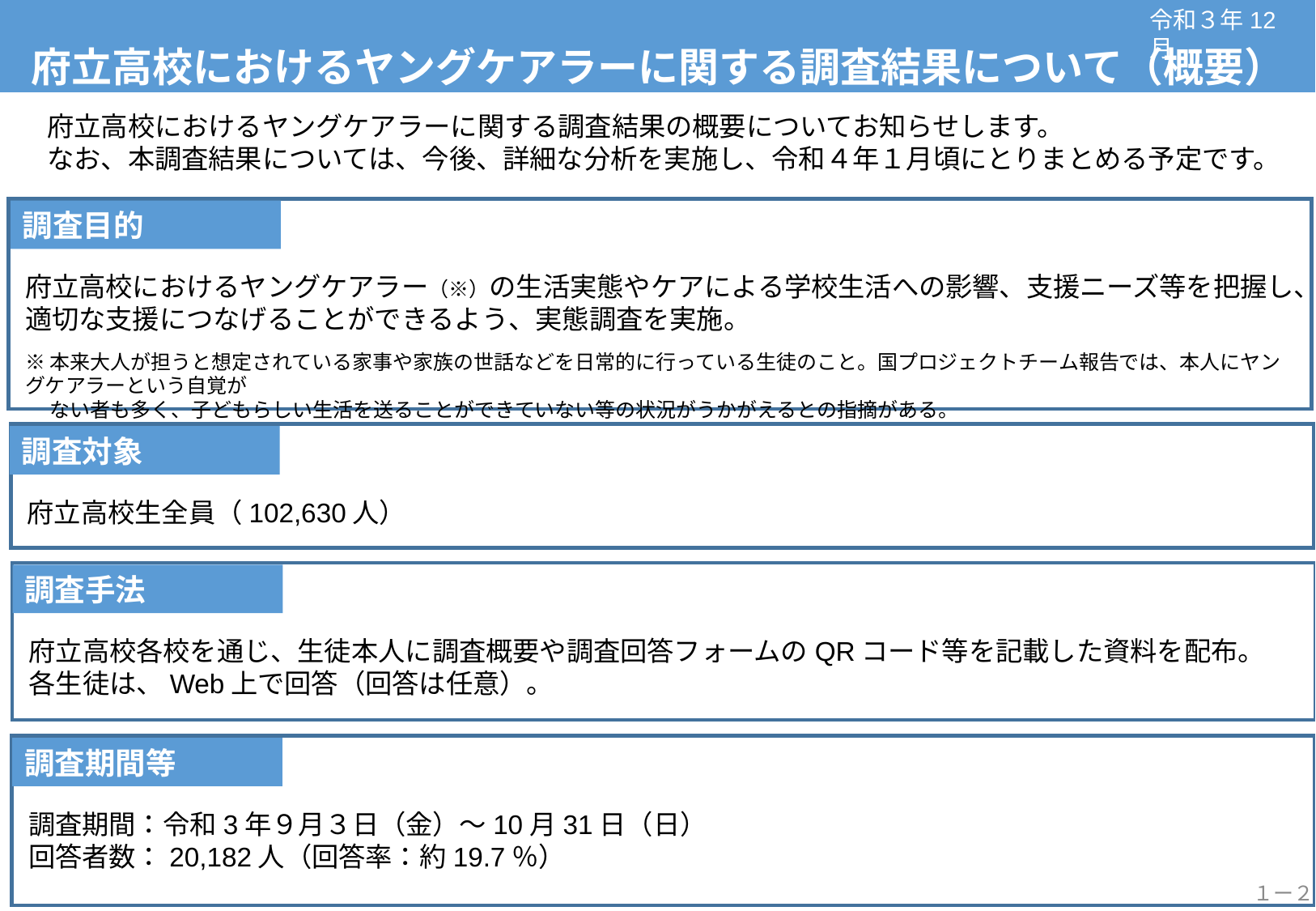

令和３年12月
府立高校におけるヤングケアラーに関する調査結果について（概要）
　府立高校におけるヤングケアラーに関する調査結果の概要についてお知らせします。
　なお、本調査結果については、今後、詳細な分析を実施し、令和４年１月頃にとりまとめる予定です。

調査目的
府立高校におけるヤングケアラー（※）の生活実態やケアによる学校生活への影響、支援ニーズ等を把握し、適切な支援につなげることができるよう、実態調査を実施。

※本来大人が担うと想定されている家事や家族の世話などを日常的に行っている生徒のこと。国プロジェクトチーム報告では、本人にヤングケアラーという自覚が
　 ない者も多く、子どもらしい生活を送ることができていない等の状況がうかがえるとの指摘がある。

調査対象
府立高校生全員（102,630人）

調査手法
府立高校各校を通じ、生徒本人に調査概要や調査回答フォームのQRコード等を記載した資料を配布。
各生徒は、Web上で回答（回答は任意）。

調査期間等
調査期間：令和3年９月３日（金）～10月31日（日）
回答者数：20,182人（回答率：約19.7％）
１ー２